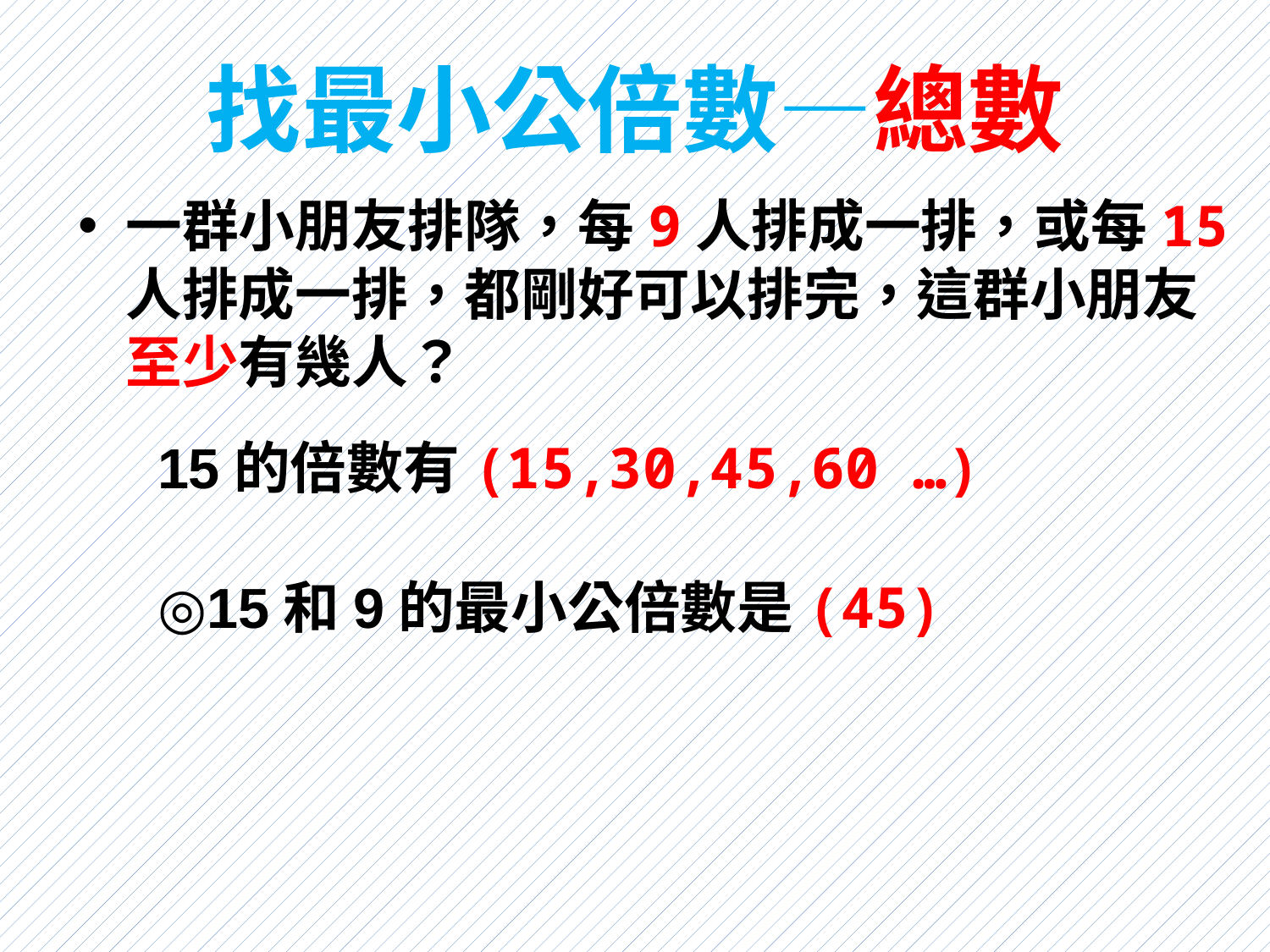

# 找最小公倍數—總數
一群小朋友排隊，每9人排成一排，或每15人排成一排，都剛好可以排完，這群小朋友至少有幾人？
15的倍數有(15,30,45,60 …)
◎15和9的最小公倍數是(45)